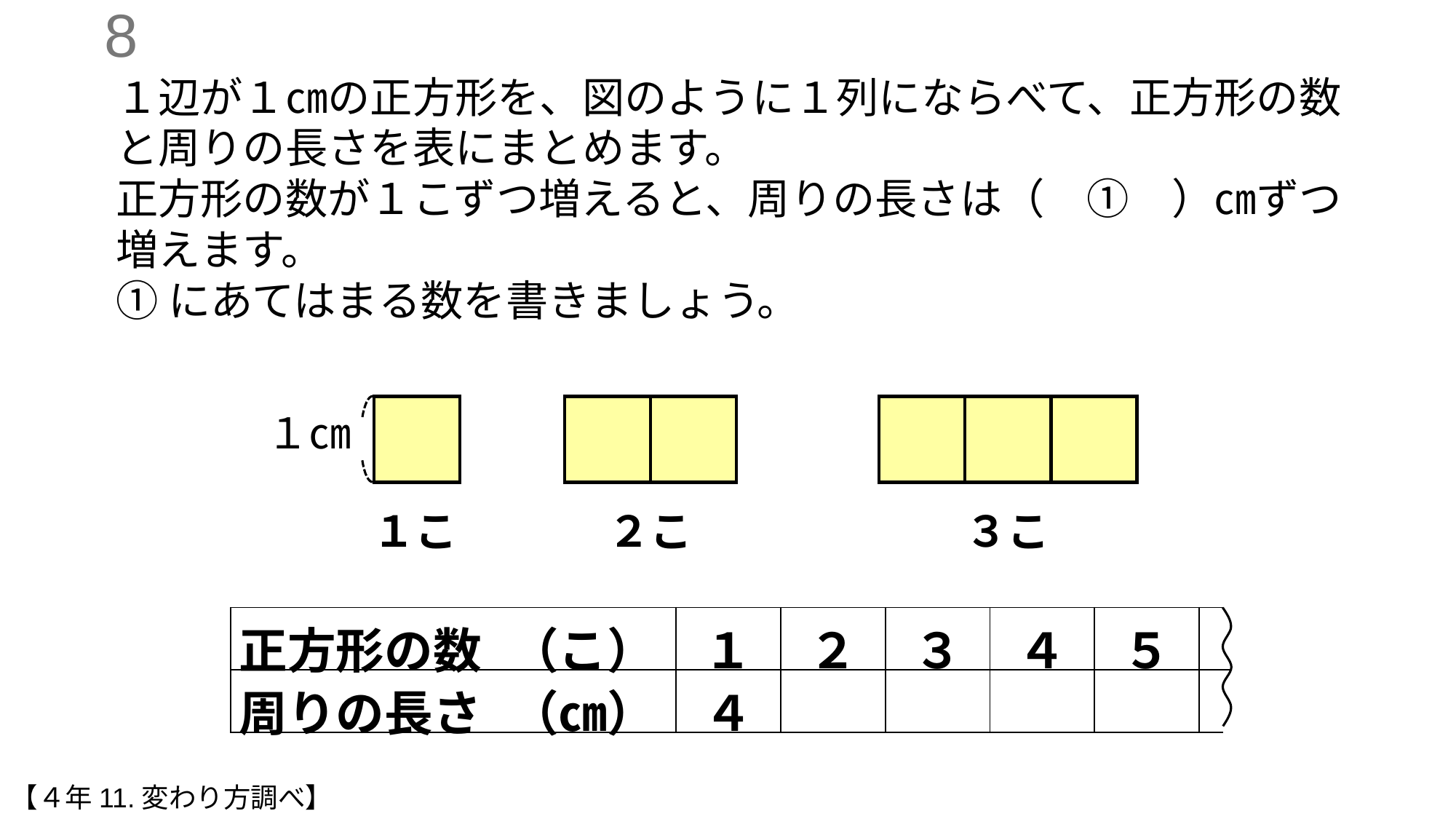

8
１辺が１㎝の正方形を、図のように１列にならべて、正方形の数と周りの長さを表にまとめます。
正方形の数が１こずつ増えると、周りの長さは（　①　）㎝ずつ増えます。
①にあてはまる数を書きましょう。

１㎝

１こ
３こ
２こ
| 正方形の数 | （こ） | １ | ２ | ３ | ４ | ５ |  |  |
| --- | --- | --- | --- | --- | --- | --- | --- | --- |
| 周りの長さ | （㎝） | ４ |  |  |  |  |  |  |

【４年11.変わり方調べ】